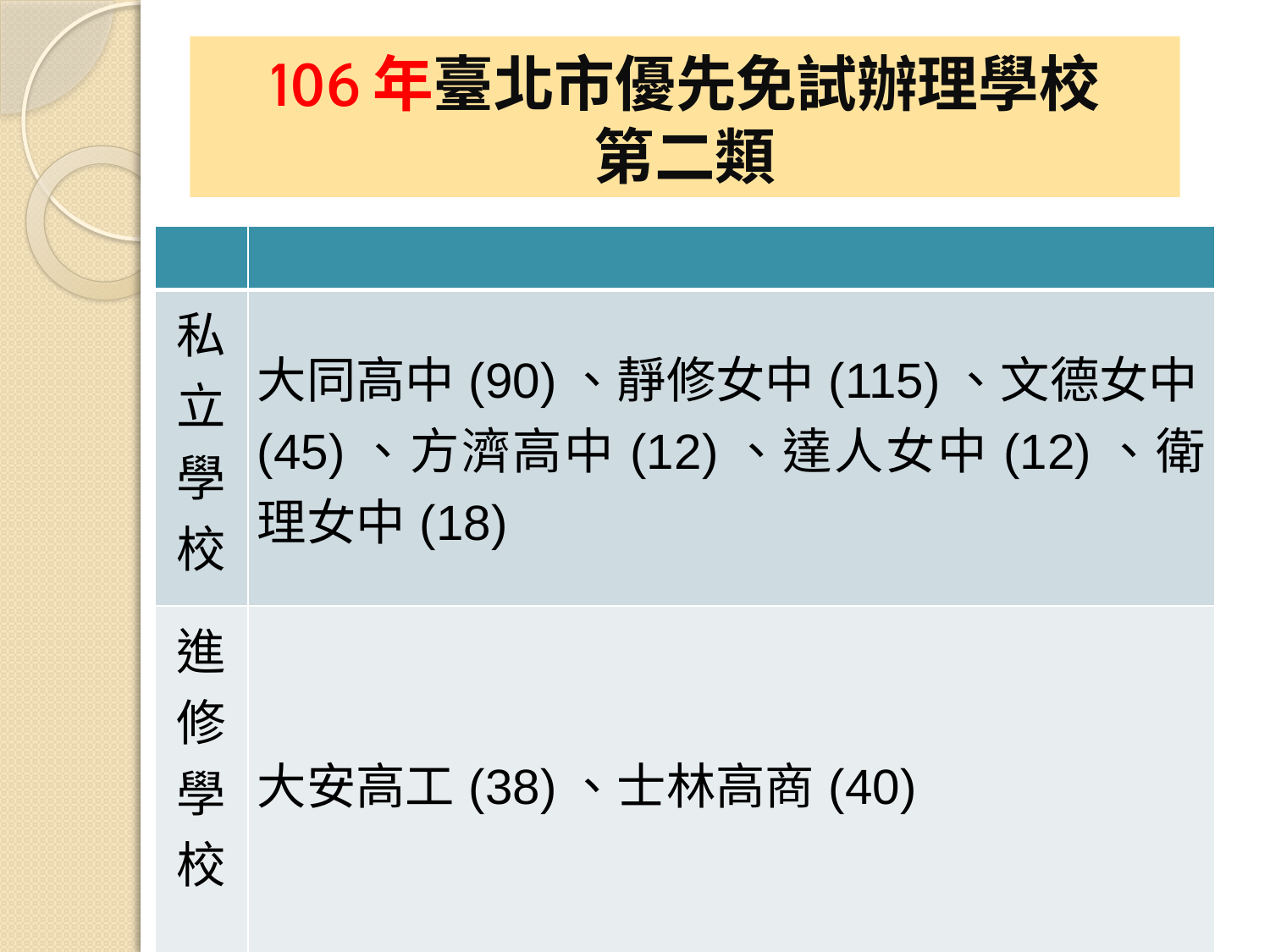

106年臺北市優先免試辦理學校
第二類
|  |  |
| --- | --- |
| 私立學校 | 大同高中(90)、靜修女中(115)、文德女中(45)、方濟高中(12)、達人女中(12)、衛理女中(18) |
| 進修學校 | 大安高工(38)、士林高商(40) |